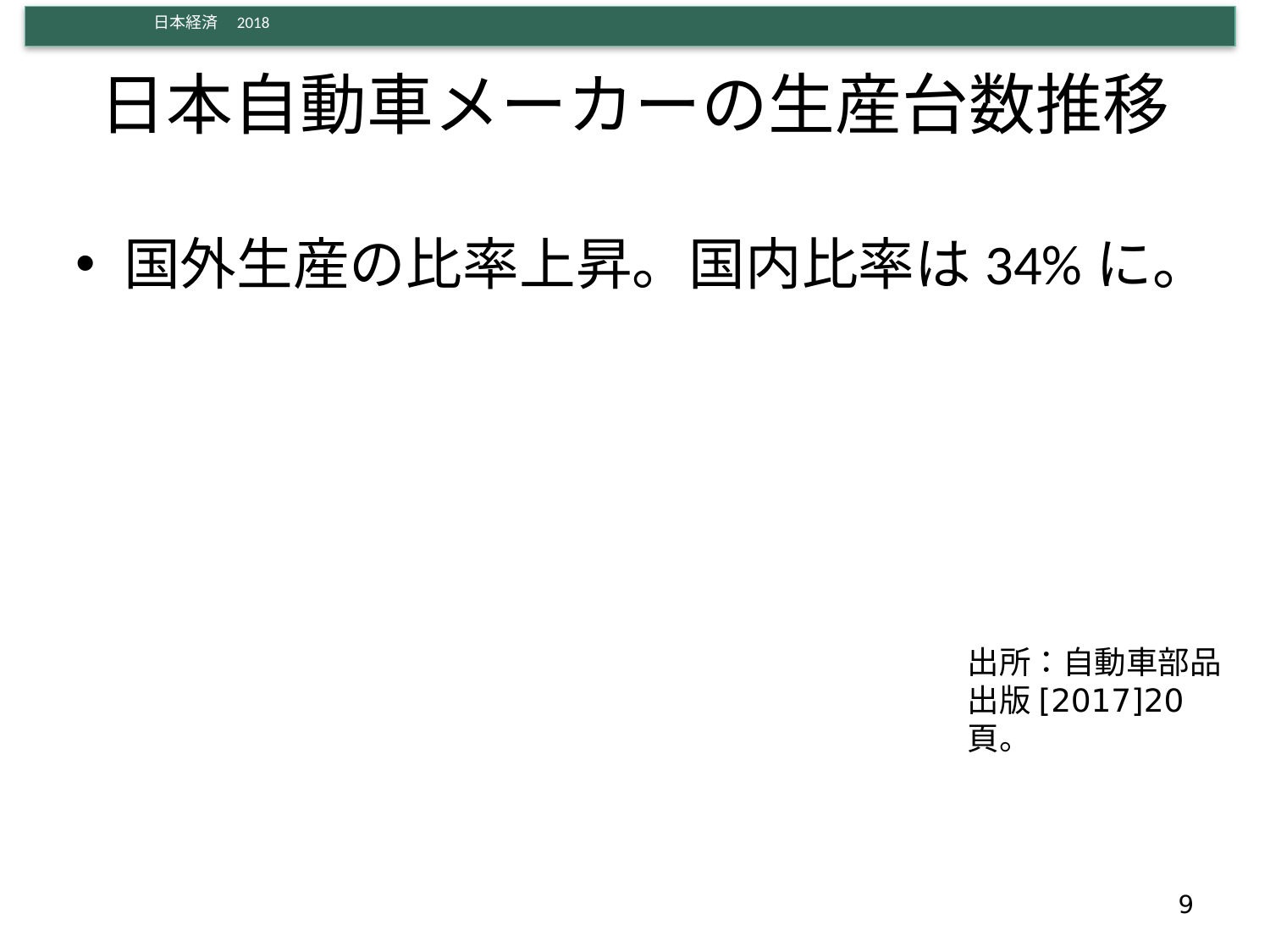

# 日本自動車メーカーの生産台数推移
国外生産の比率上昇。国内比率は34%に。
出所：自動車部品出版[2017]20頁。
9